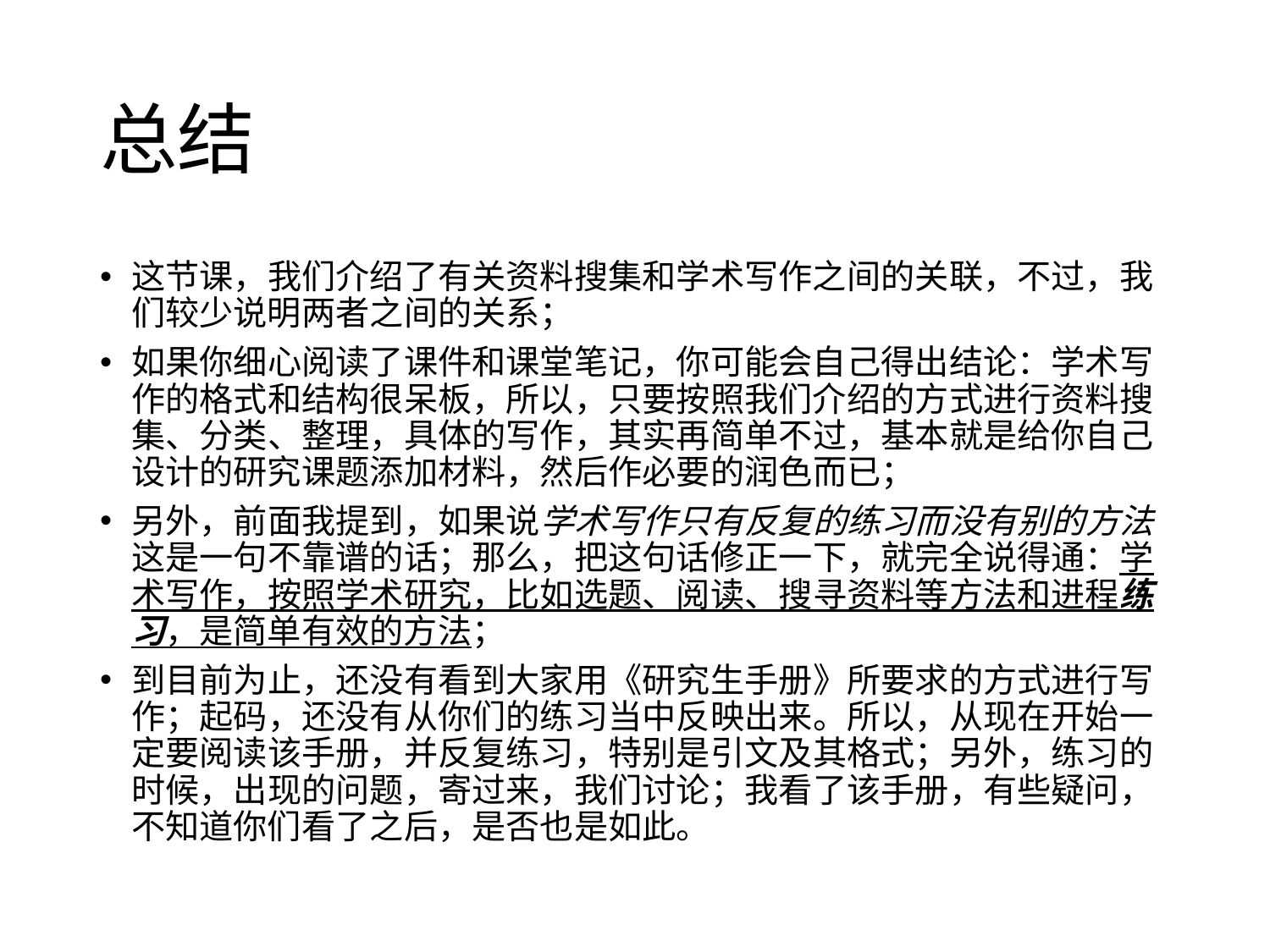

# 总结
这节课，我们介绍了有关资料搜集和学术写作之间的关联，不过，我们较少说明两者之间的关系；
如果你细心阅读了课件和课堂笔记，你可能会自己得出结论：学术写作的格式和结构很呆板，所以，只要按照我们介绍的方式进行资料搜集、分类、整理，具体的写作，其实再简单不过，基本就是给你自己设计的研究课题添加材料，然后作必要的润色而已；
另外，前面我提到，如果说学术写作只有反复的练习而没有别的方法这是一句不靠谱的话；那么，把这句话修正一下，就完全说得通：学术写作，按照学术研究，比如选题、阅读、搜寻资料等方法和进程练习，是简单有效的方法；
到目前为止，还没有看到大家用《研究生手册》所要求的方式进行写作；起码，还没有从你们的练习当中反映出来。所以，从现在开始一定要阅读该手册，并反复练习，特别是引文及其格式；另外，练习的时候，出现的问题，寄过来，我们讨论；我看了该手册，有些疑问，不知道你们看了之后，是否也是如此。